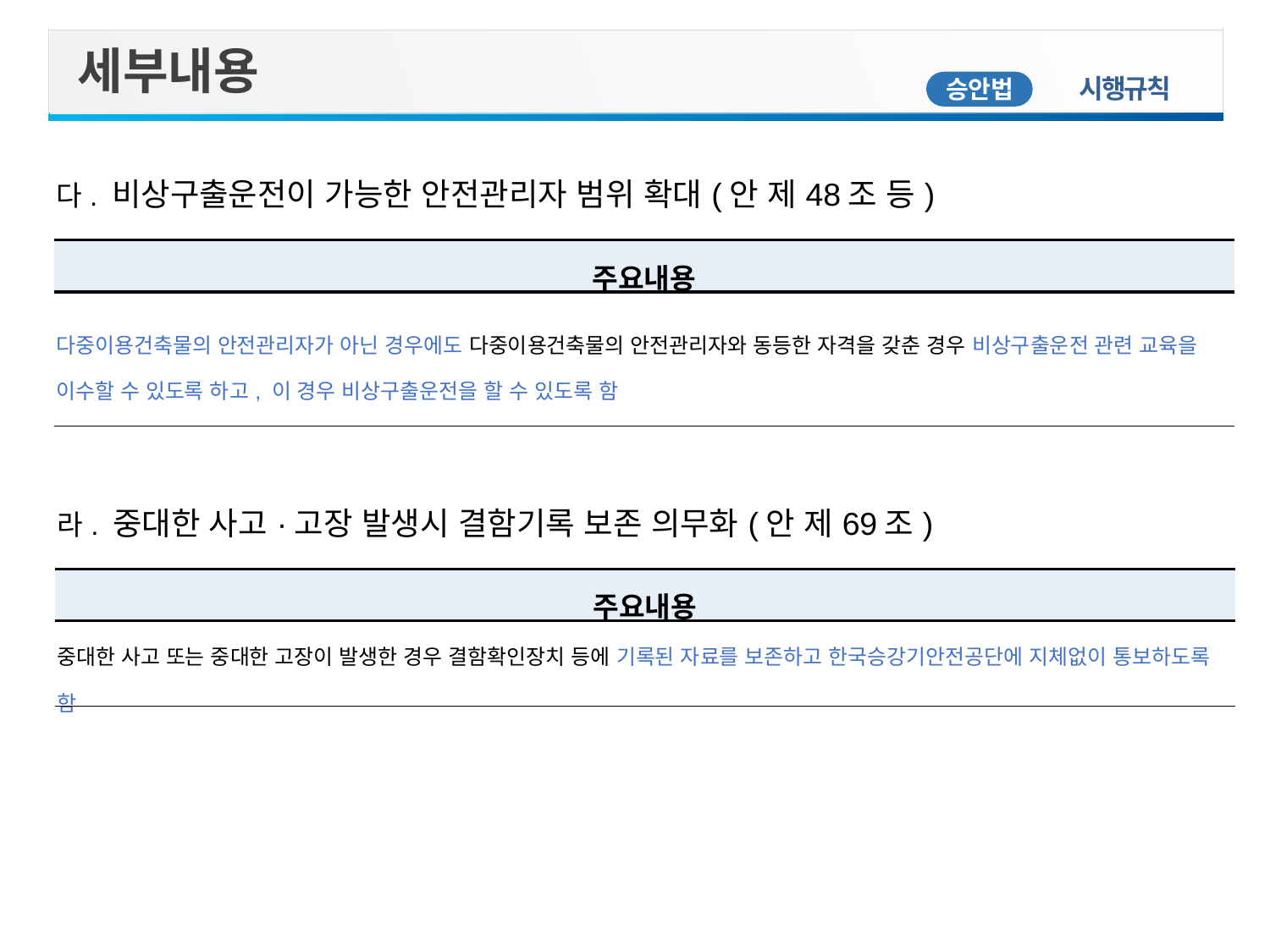

세부내용
시행규칙
승안법

| 다. 비상구출운전이 가능한 안전관리자 범위 확대(안 제48조 등) |
| --- |
| 주요내용 |
| 다중이용건축물의 안전관리자가 아닌 경우에도 다중이용건축물의 안전관리자와 동등한 자격을 갖춘 경우 비상구출운전 관련 교육을 이수할 수 있도록 하고, 이 경우 비상구출운전을 할 수 있도록 함 |
| 라. 중대한 사고·고장 발생시 결함기록 보존 의무화(안 제69조) |
| --- |
| 주요내용 |
| 중대한 사고 또는 중대한 고장이 발생한 경우 결함확인장치 등에 기록된 자료를 보존하고 한국승강기안전공단에 지체없이 통보하도록 함 |